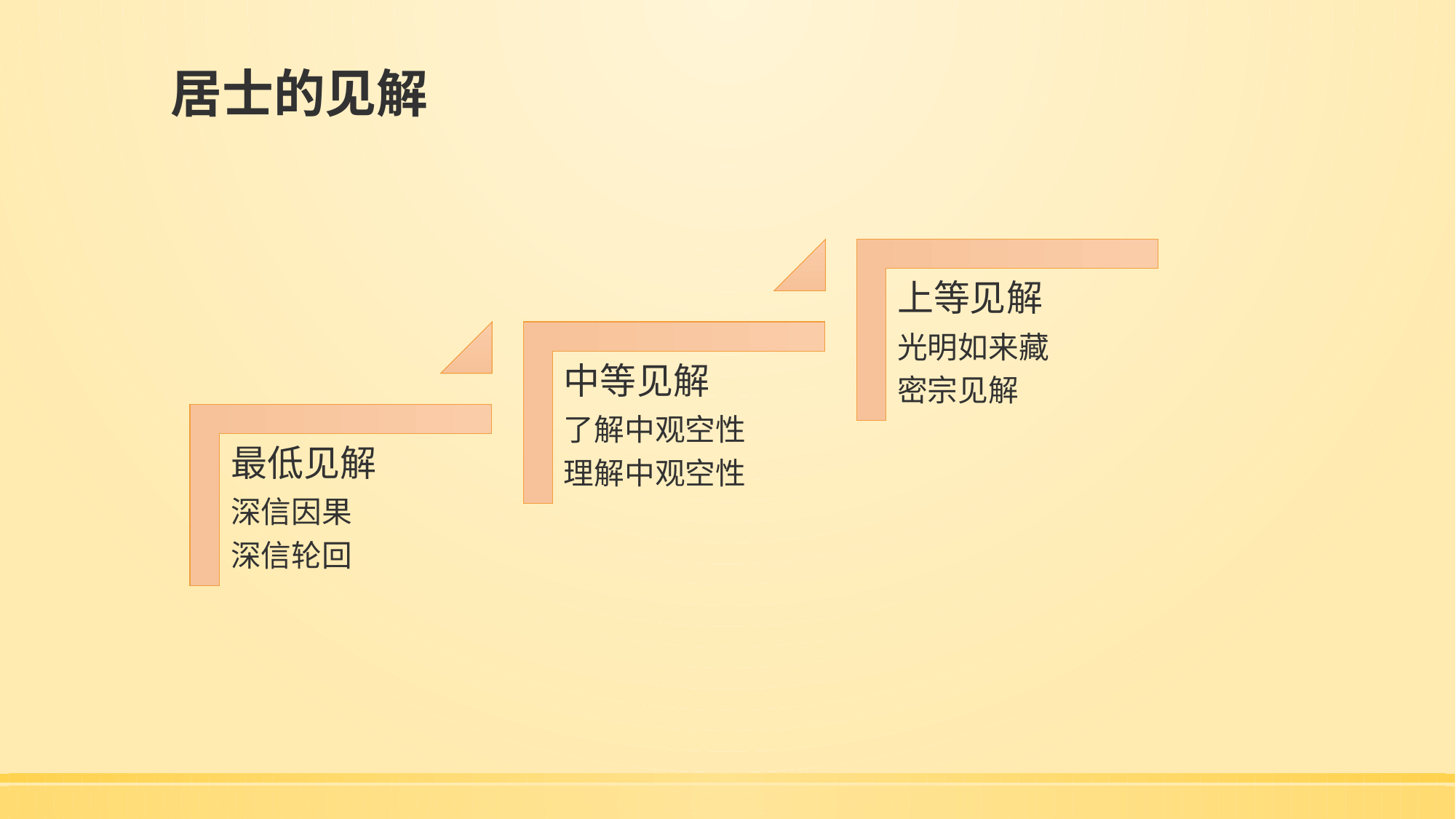

# 居士的见解
最低见解
深信因果
深信轮回

中等见解
了解中观空性
理解中观空性
上等见解
光明如来藏
密宗见解